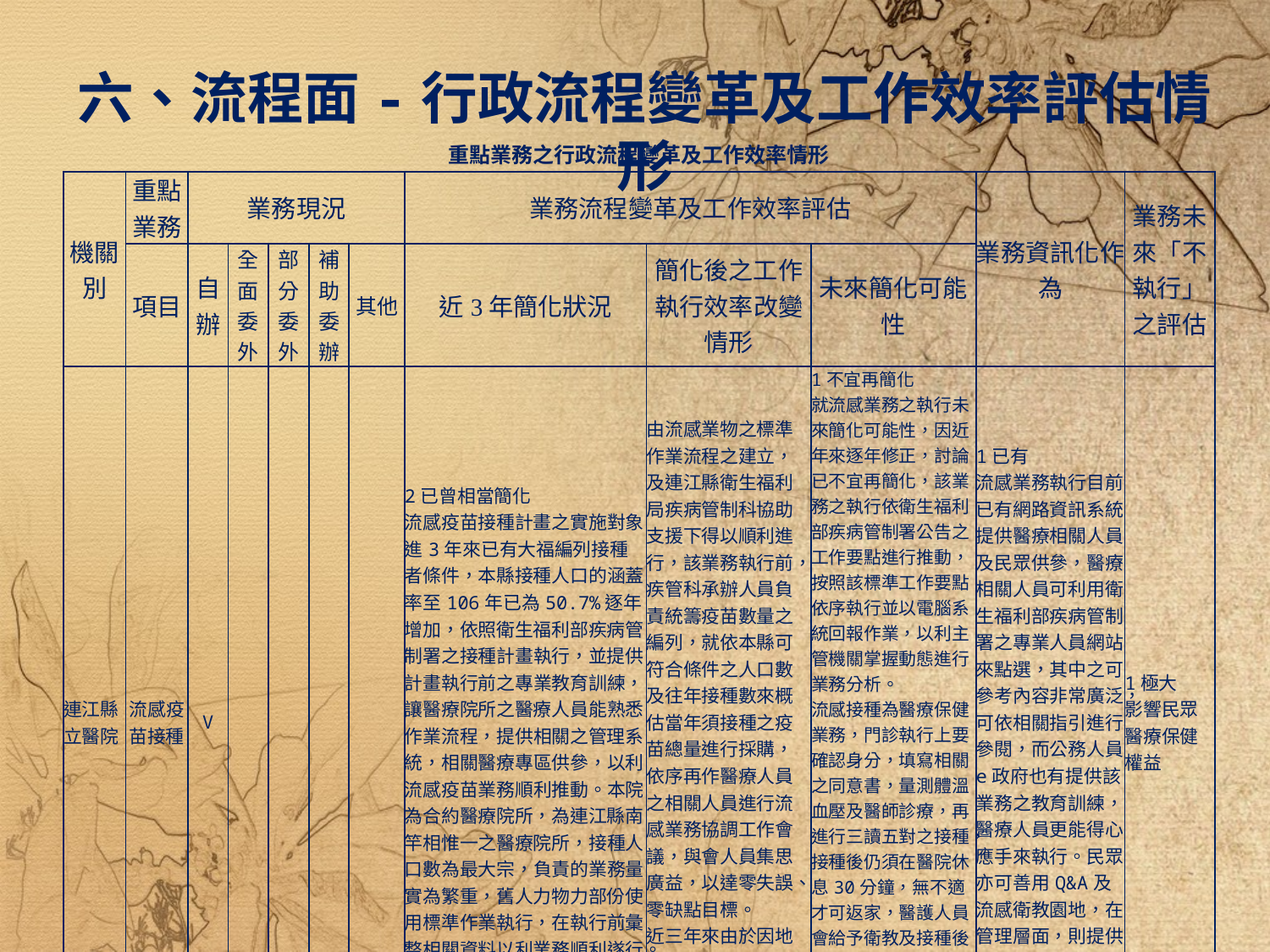

六、流程面-行政流程變革及工作效率評估情形

| 重點業務之行政流程變革及工作效率情形 |  |  |  |  |  |  |  |  |  |  |  |
| --- | --- | --- | --- | --- | --- | --- | --- | --- | --- | --- | --- |
| 機關別 | 重點業務 | 業務現況 |  |  |  |  | 業務流程變革及工作效率評估 |  |  | 業務資訊化作為 | 業務未來「不執行」之評估 |
|  | 項目 | 自辦 | 全面委外 | 部分委外 | 補助委辦 | 其他 | 近3年簡化狀況 | 簡化後之工作執行效率改變情形 | 未來簡化可能性 |  |  |
| 連江縣立醫院 | 流感疫苗接種 | V |  |  |  |  | 2已曾相當簡化 流感疫苗接種計畫之實施對象進3年來已有大福編列接種者條件，本縣接種人口的涵蓋率至106年已為50.7%逐年增加，依照衛生福利部疾病管制署之接種計畫執行，並提供計畫執行前之專業教育訓練，讓醫療院所之醫療人員能熟悉作業流程，提供相關之管理系統，相關醫療專區供參，以利流感疫苗業務順利推動。本院為合約醫療院所，為連江縣南竿相惟一之醫療院所，接種人口數為最大宗，負責的業務量實為繁重，舊人力物力部份使用標準作業執行，在執行前彙整相關資料以利業務順利遂行。 | 由流感業物之標準作業流程之建立，及連江縣衛生福利局疾病管制科協助支援下得以順利進行，該業務執行前，疾管科承辦人員負責統籌疫苗數量之編列，就依本縣可符合條件之人口數及往年接種數來概估當年須接種之疫苗總量進行採購，依序再作醫療人員之相關人員進行流感業務協調工作會議，與會人員集思廣益，以達零失誤、零缺點目標。 近三年來由於因地制宜推動該業務，深獲民眾及衛生福利局好評。 | 1不宜再簡化 就流感業務之執行未來簡化可能性，因近年來逐年修正，討論已不宜再簡化，該業務之執行依衛生福利部疾病管制署公告之工作要點進行推動，按照該標準工作要點依序執行並以電腦系統回報作業，以利主管機關掌握動態進行業務分析。 流感接種為醫療保健業務，門診執行上要確認身分，填寫相關之同意書，量測體溫血壓及醫師診療，再進行三讀五對之接種，接種後仍須在醫院休息30分鐘，無不適才可返家，醫護人員會給予衛教及接種後注意須知，讓接種者了解可自行觀察整個流程，已不宜再簡化。 | 1已有 流感業務執行目前已有網路資訊系統提供醫療相關人員及民眾供參，醫療相關人員可利用衛生福利部疾病管制署之專業人員網站來點選，其中之可參考內容非常廣泛，可依相關指引進行參閱，而公務人員e政府也有提供該業務之教育訓練，醫療人員更能得心應手來執行。民眾亦可善用Q&A及流感衛教園地，在管理層面，則提供流感之管理系統，以掌握動向及管理。 | 1極大 影響民眾醫療保健權益 |